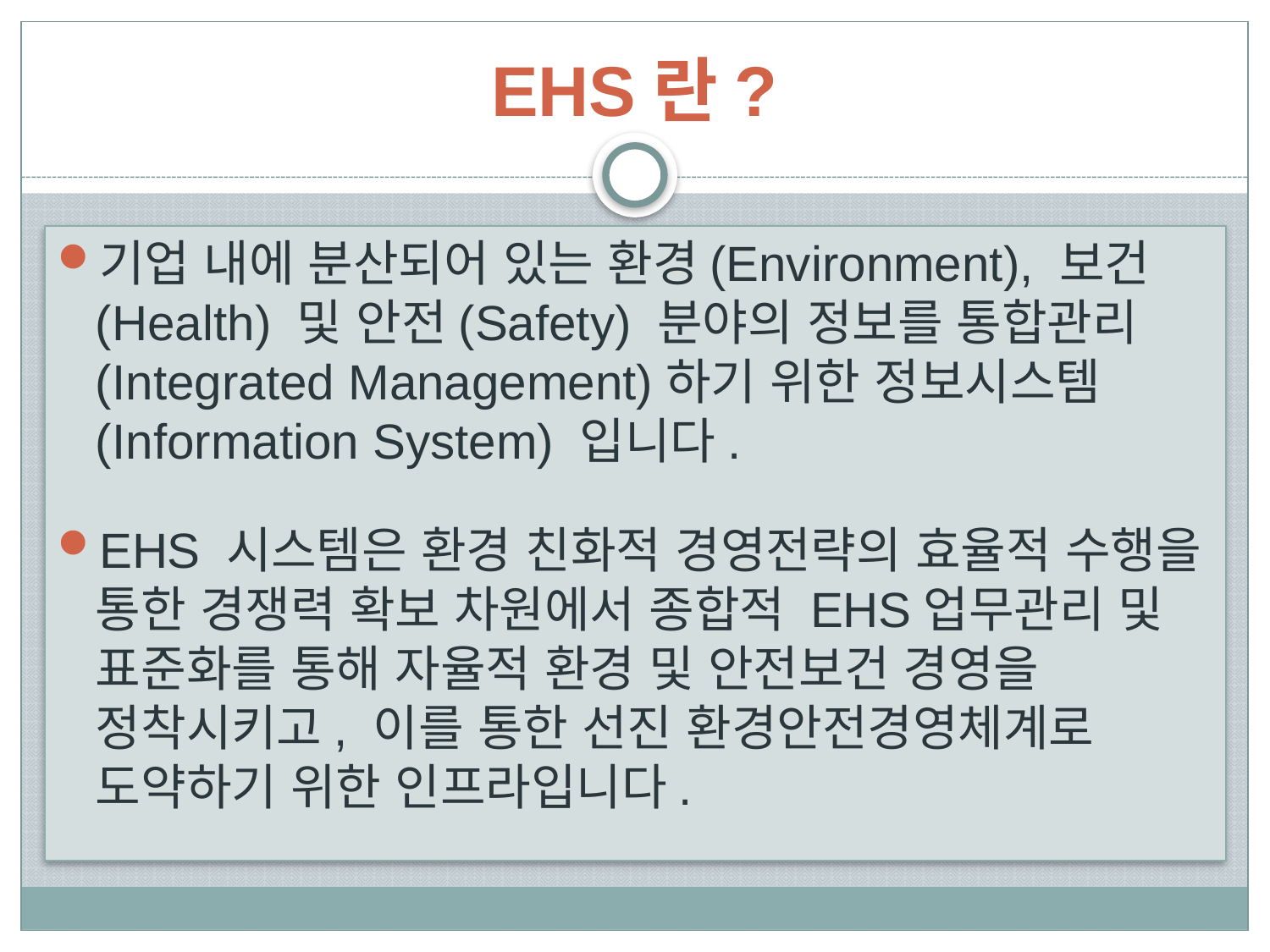

# EHS란?
기업 내에 분산되어 있는 환경(Environment), 보건(Health) 및 안전(Safety) 분야의 정보를 통합관리(Integrated Management)하기 위한 정보시스템(Information System) 입니다.

EHS 시스템은 환경 친화적 경영전략의 효율적 수행을 통한 경쟁력 확보 차원에서 종합적 EHS업무관리 및 표준화를 통해 자율적 환경 및 안전보건 경영을 정착시키고, 이를 통한 선진 환경안전경영체계로 도약하기 위한 인프라입니다.